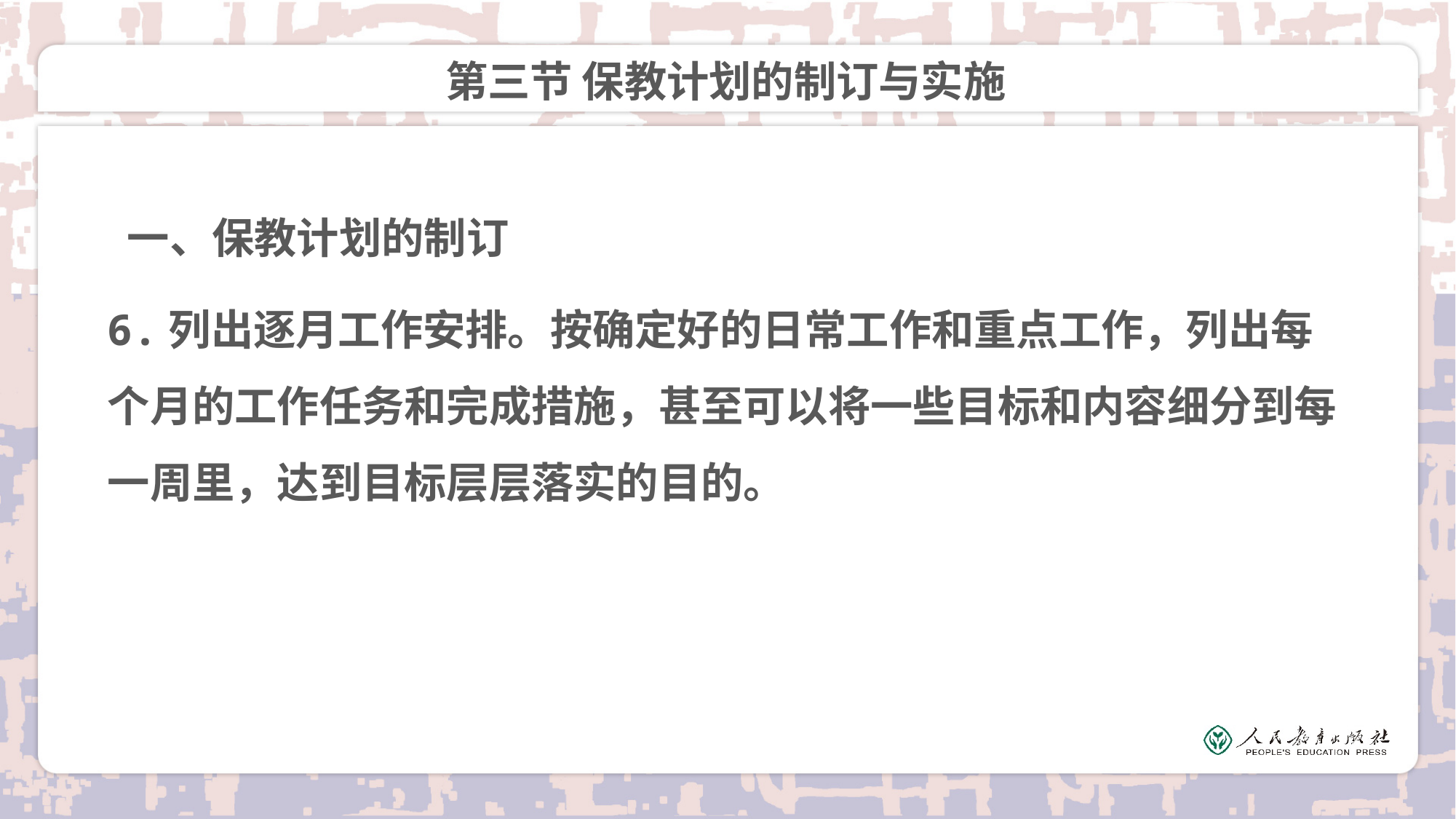

# 第三节 保教计划的制订与实施
 一、保教计划的制订
6.列出逐月工作安排。按确定好的日常工作和重点工作，列出每个月的工作任务和完成措施，甚至可以将一些目标和内容细分到每一周里，达到目标层层落实的目的。